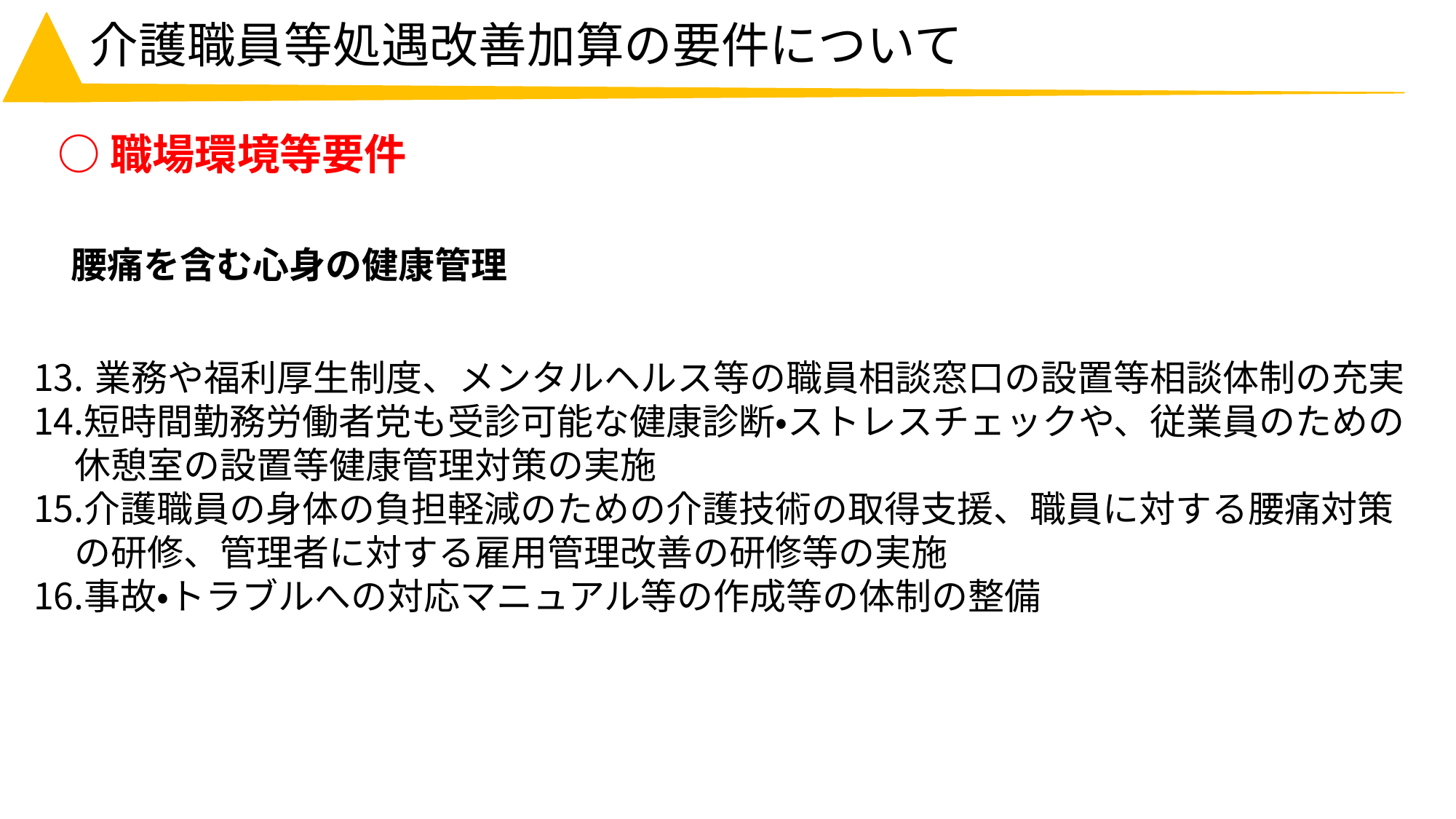

# 介護職員等処遇改善加算の要件について
○職場環境等要件
腰痛を含む心身の健康管理
業務や福利厚生制度、メンタルヘルス等の職員相談窓口の設置等相談体制の充実
短時間勤務労働者党も受診可能な健康診断・ストレスチェックや、従業員のための休憩室の設置等健康管理対策の実施
介護職員の身体の負担軽減のための介護技術の取得支援、職員に対する腰痛対策の研修、管理者に対する雇用管理改善の研修等の実施
事故・トラブルへの対応マニュアル等の作成等の体制の整備